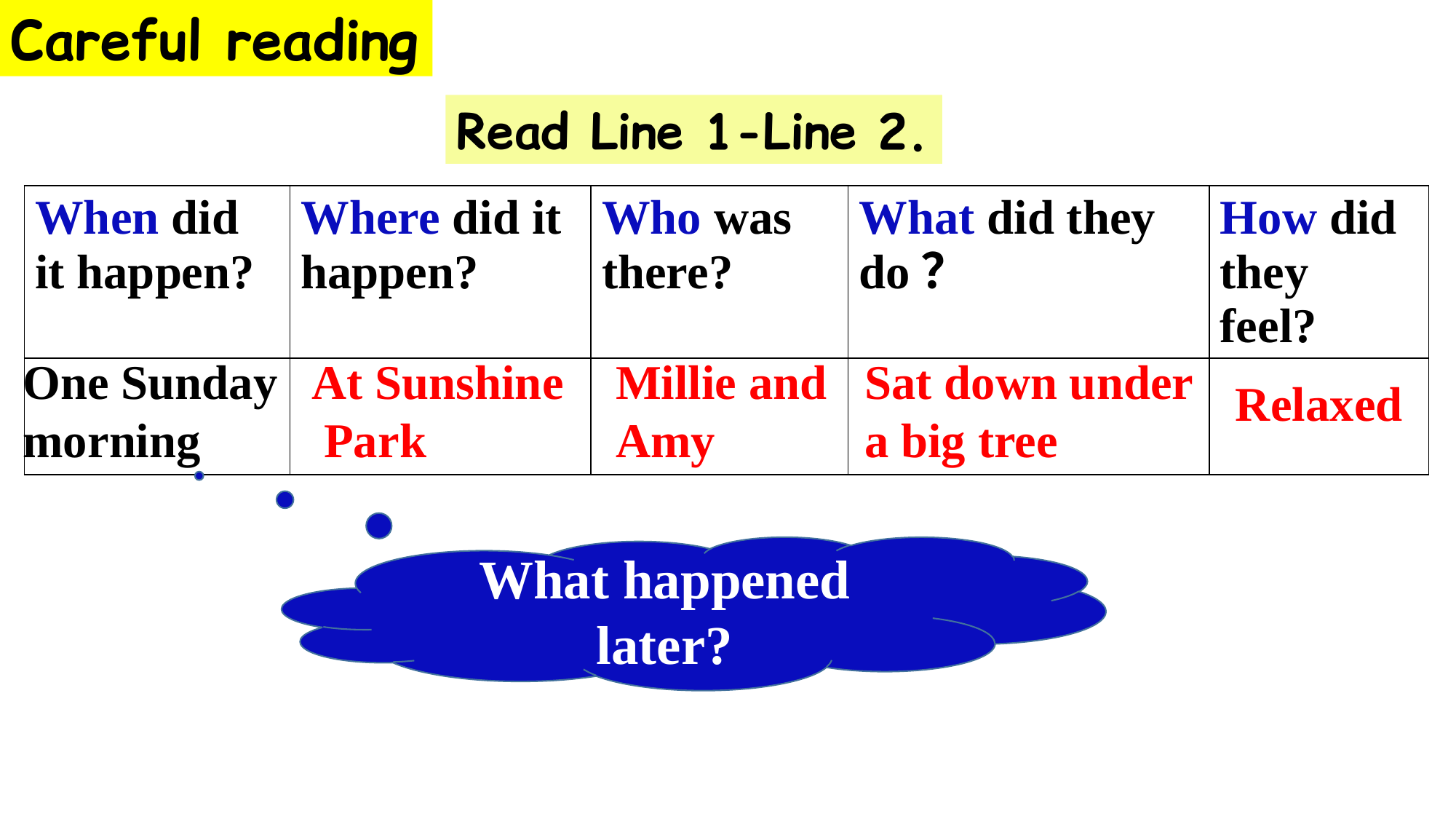

Careful reading
Read Line 1-Line 2.
| When did it happen? | Where did it happen? | Who was there? | What did they do？ | How did they feel? |
| --- | --- | --- | --- | --- |
|  |  |  |  |  |
One Sunday
morning
At Sunshine
 Park
Millie and
Amy
Sat down under
a big tree
Relaxed
What happened later?
afraid ？
relaxed(放松的)?